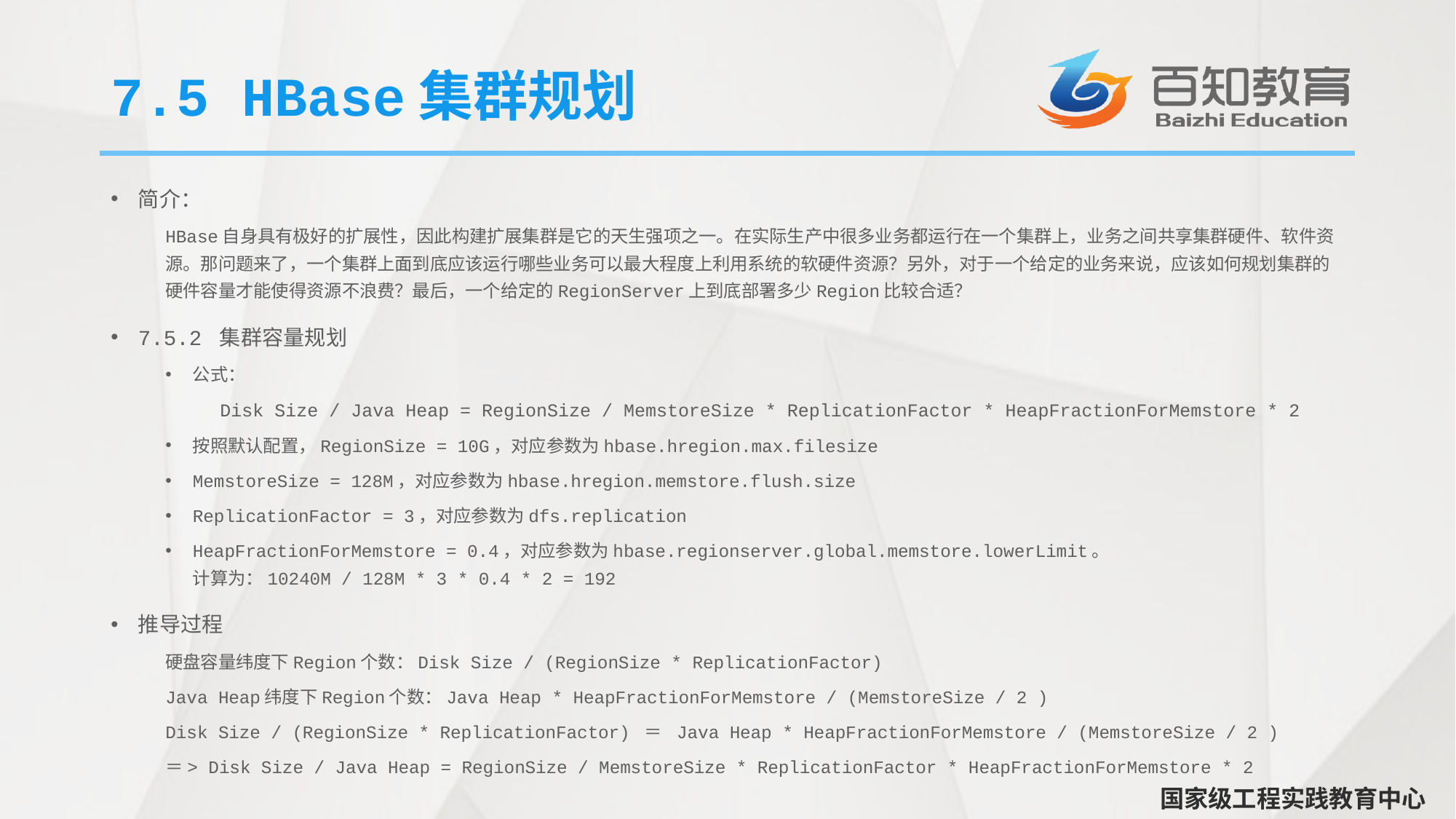

# 7.5 HBase集群规划
简介：
HBase自身具有极好的扩展性，因此构建扩展集群是它的天生强项之一。在实际生产中很多业务都运行在一个集群上，业务之间共享集群硬件、软件资源。那问题来了，一个集群上面到底应该运行哪些业务可以最大程度上利用系统的软硬件资源？另外，对于一个给定的业务来说，应该如何规划集群的硬件容量才能使得资源不浪费？最后，一个给定的RegionServer上到底部署多少Region比较合适？
7.5.2 集群容量规划
公式：
Disk Size / Java Heap = RegionSize / MemstoreSize * ReplicationFactor * HeapFractionForMemstore * 2
按照默认配置，RegionSize = 10G，对应参数为hbase.hregion.max.filesize
MemstoreSize = 128M，对应参数为hbase.hregion.memstore.flush.size
ReplicationFactor = 3，对应参数为dfs.replication
HeapFractionForMemstore = 0.4，对应参数为hbase.regionserver.global.memstore.lowerLimit。
计算为：10240M / 128M * 3 * 0.4 * 2 = 192
推导过程
硬盘容量纬度下Region个数：Disk Size / (RegionSize * ReplicationFactor)
Java Heap纬度下Region个数：Java Heap * HeapFractionForMemstore / (MemstoreSize / 2 )
Disk Size / (RegionSize * ReplicationFactor) ＝ Java Heap * HeapFractionForMemstore / (MemstoreSize / 2 )
＝> Disk Size / Java Heap = RegionSize / MemstoreSize * ReplicationFactor * HeapFractionForMemstore * 2